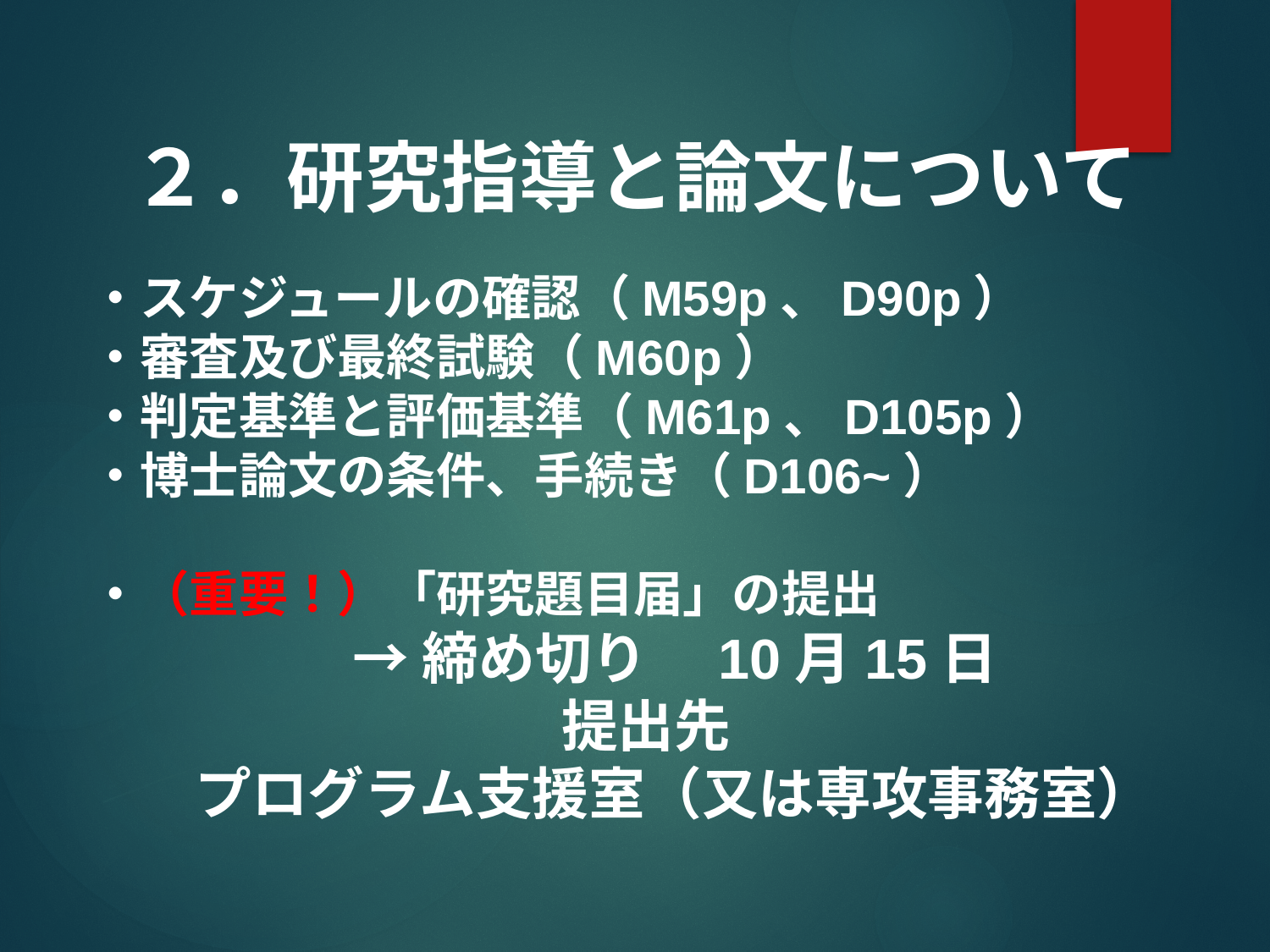

２．研究指導と論文について
・スケジュールの確認（M59p、D90p）
・審査及び最終試験（M60p）
・判定基準と評価基準（M61p、D105p）
・博士論文の条件、手続き（D106~）

・（重要！）「研究題目届」の提出
→締め切り　10月15日
提出先
プログラム支援室（又は専攻事務室）